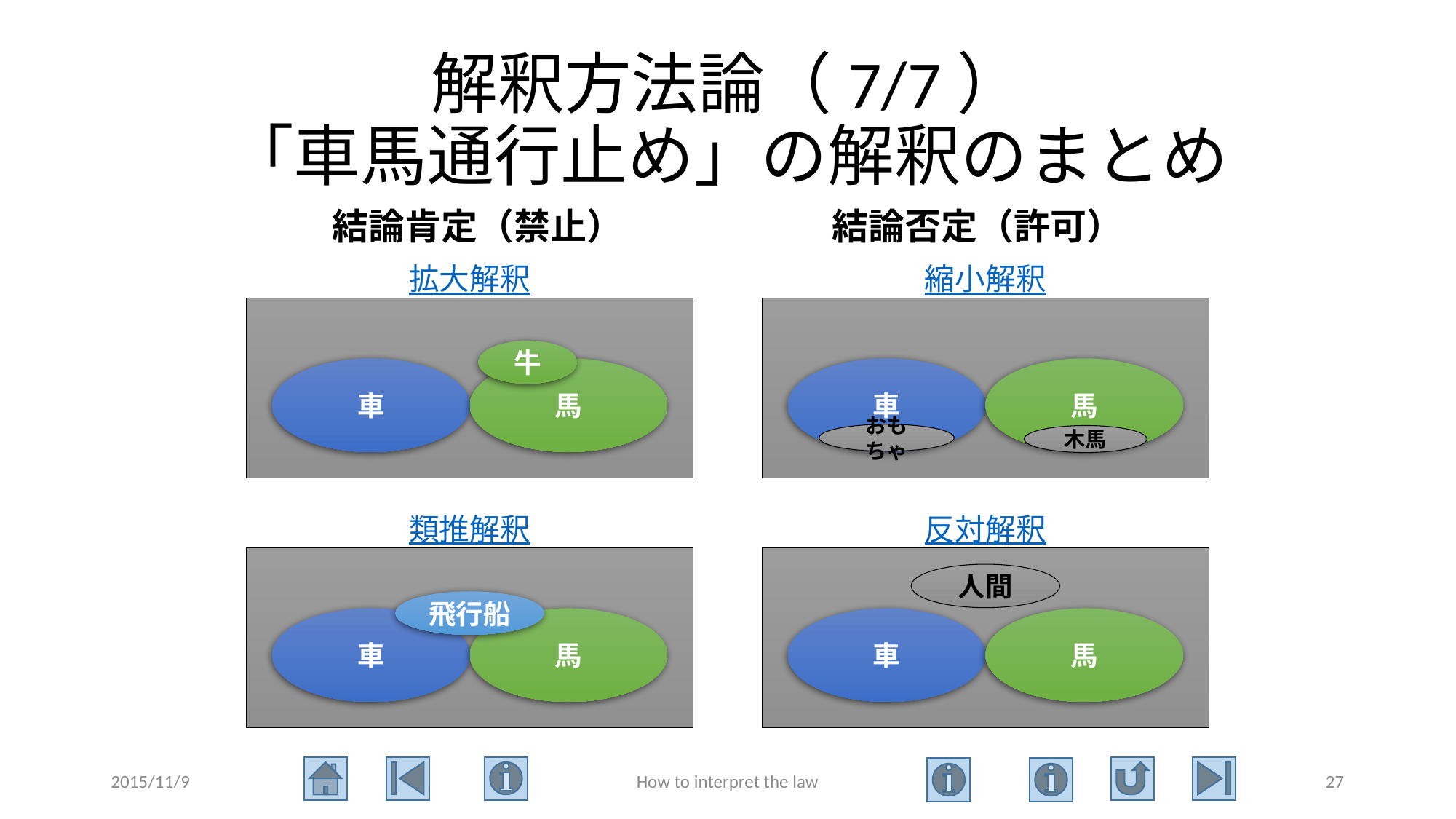

# 解釈方法論（7/7） 「車馬通行止め」の解釈のまとめ
結論肯定（禁止）
結論否定（許可）
拡大解釈
縮小解釈

牛
車
馬
車
馬
おもちゃ
木馬
類推解釈
反対解釈

人間
飛行船
車
馬
車
馬
2015/11/9
How to interpret the law
27